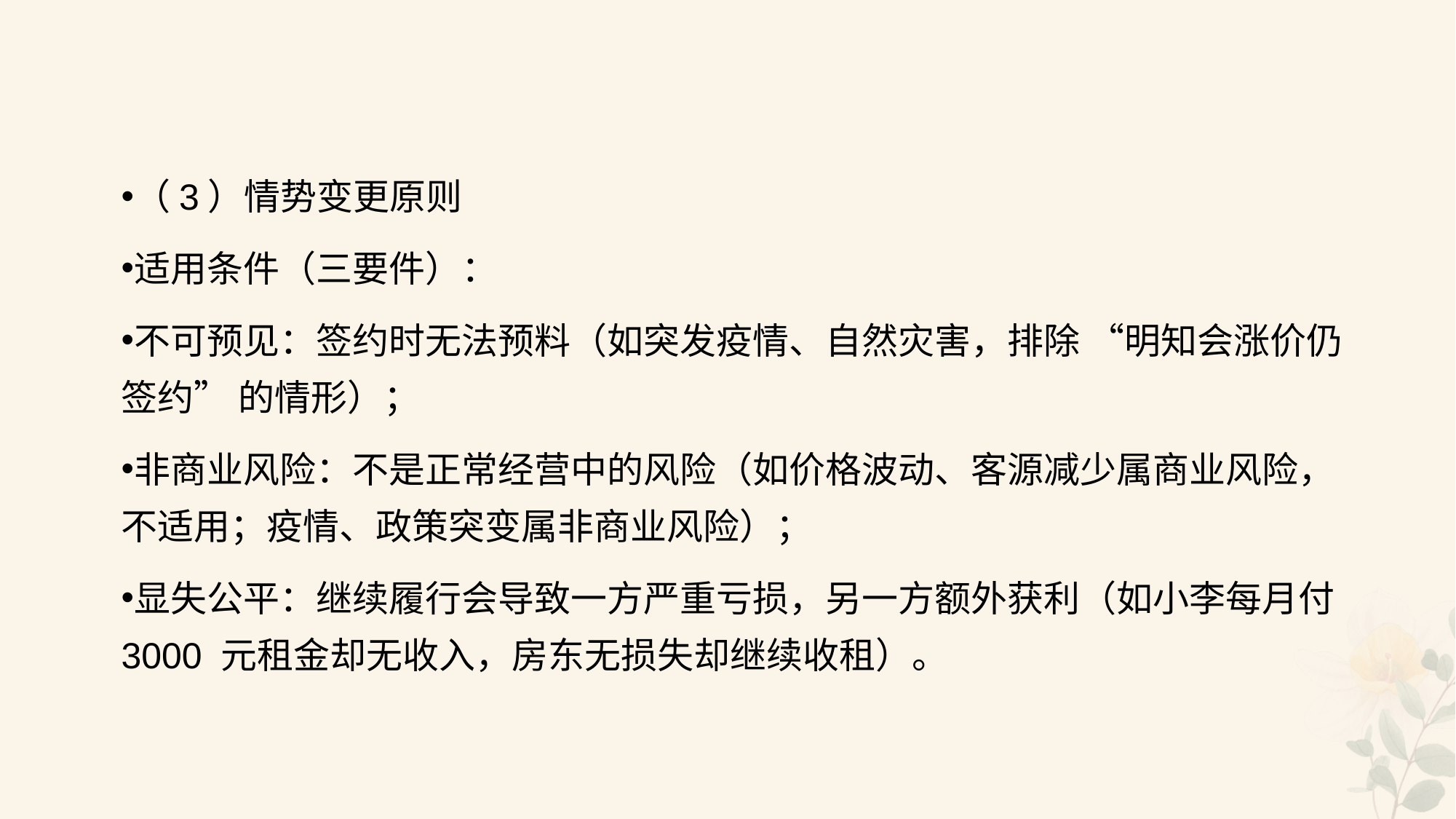

#
（3）情势变更原则
适用条件（三要件）：
不可预见：签约时无法预料（如突发疫情、自然灾害，排除 “明知会涨价仍签约” 的情形）；
非商业风险：不是正常经营中的风险（如价格波动、客源减少属商业风险，不适用；疫情、政策突变属非商业风险）；
显失公平：继续履行会导致一方严重亏损，另一方额外获利（如小李每月付 3000 元租金却无收入，房东无损失却继续收租）。